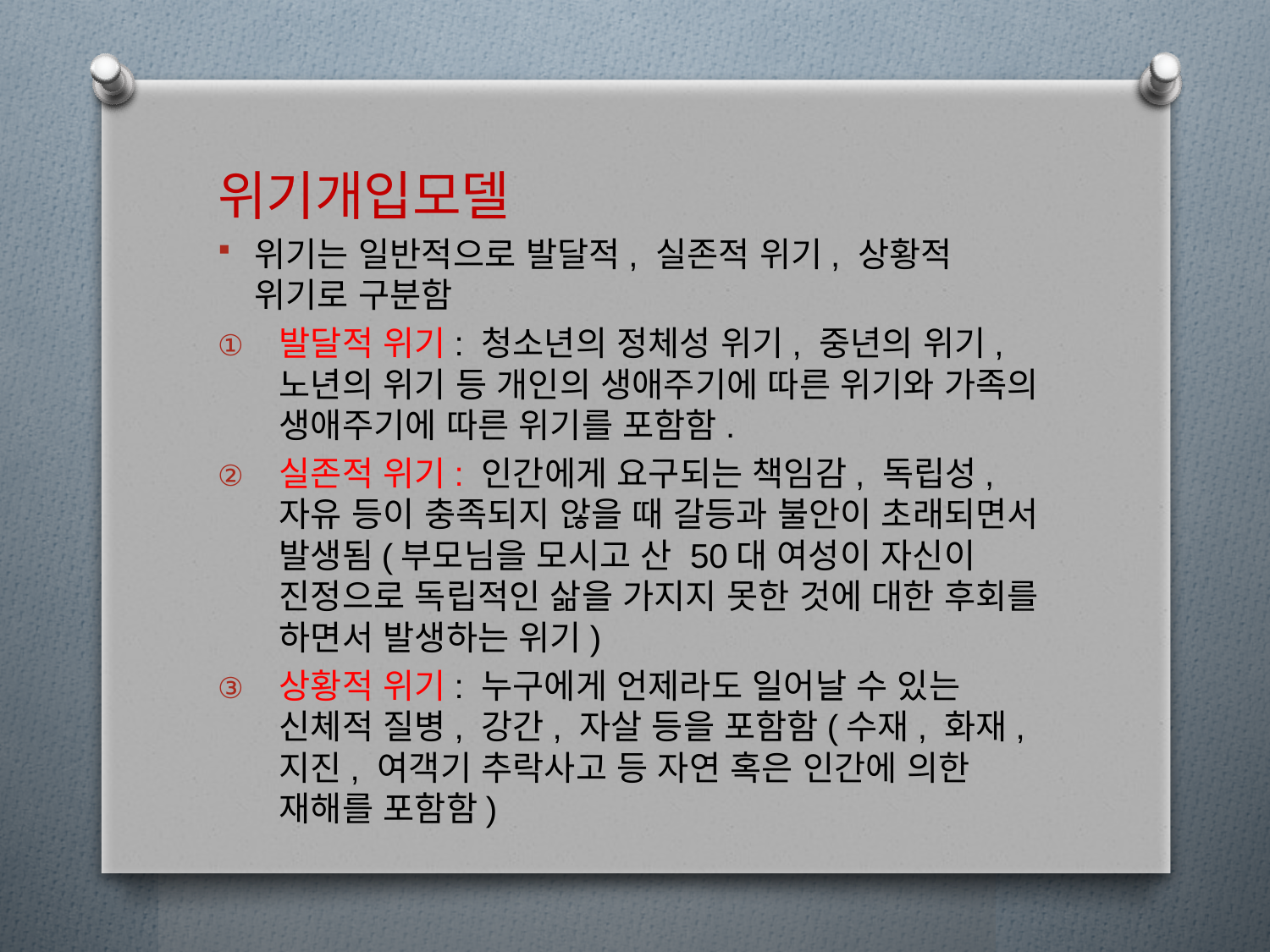

위기개입모델
위기는 일반적으로 발달적, 실존적 위기, 상황적 위기로 구분함
발달적 위기: 청소년의 정체성 위기, 중년의 위기, 노년의 위기 등 개인의 생애주기에 따른 위기와 가족의 생애주기에 따른 위기를 포함함.
실존적 위기: 인간에게 요구되는 책임감, 독립성, 자유 등이 충족되지 않을 때 갈등과 불안이 초래되면서 발생됨(부모님을 모시고 산 50대 여성이 자신이 진정으로 독립적인 삶을 가지지 못한 것에 대한 후회를 하면서 발생하는 위기)
상황적 위기: 누구에게 언제라도 일어날 수 있는 신체적 질병, 강간, 자살 등을 포함함(수재, 화재, 지진, 여객기 추락사고 등 자연 혹은 인간에 의한 재해를 포함함)